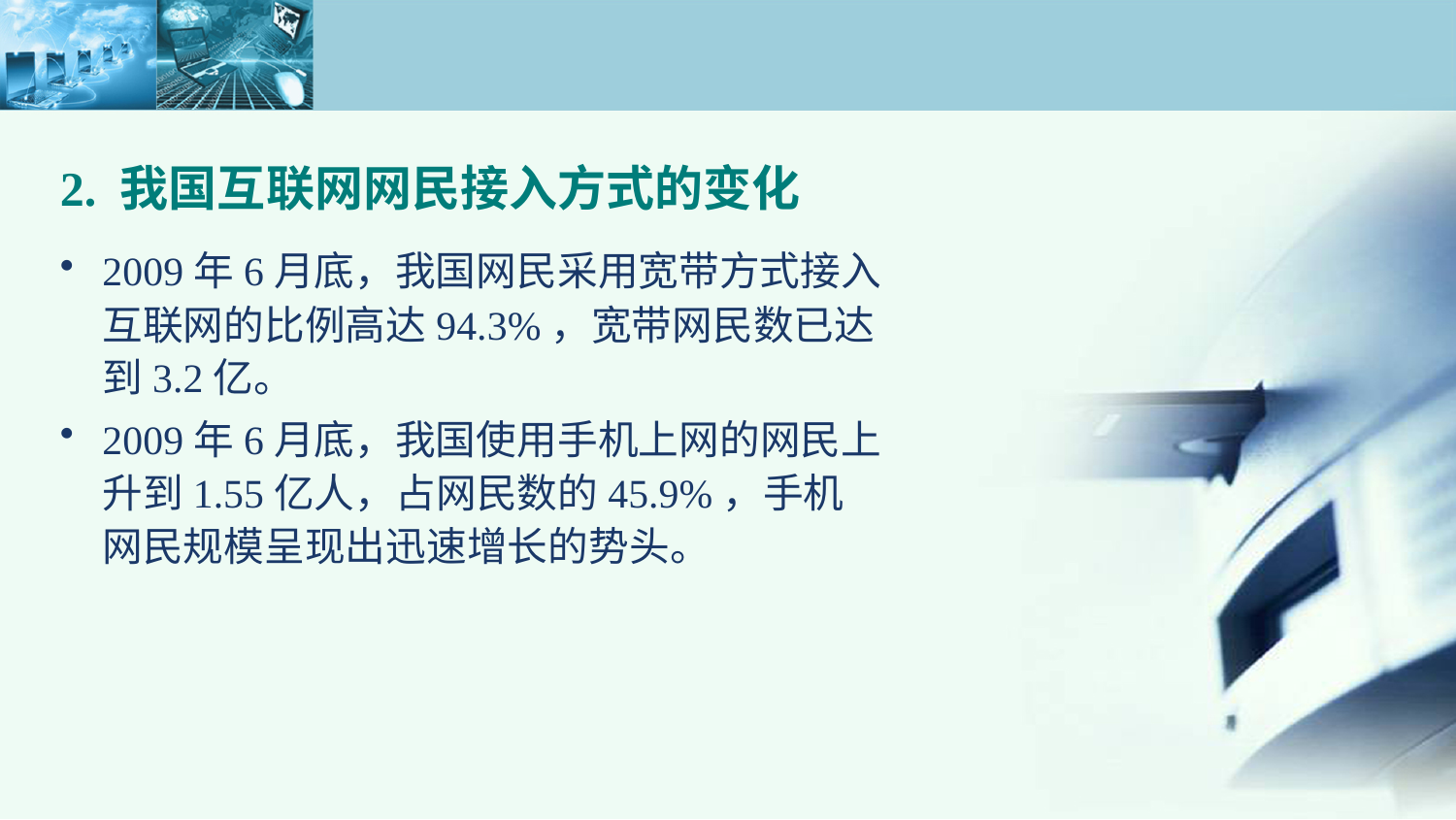

2. 我国互联网网民接入方式的变化
2009年6月底，我国网民采用宽带方式接入互联网的比例高达94.3%，宽带网民数已达到3.2亿。
2009年6月底，我国使用手机上网的网民上升到1.55亿人，占网民数的45.9%，手机网民规模呈现出迅速增长的势头。